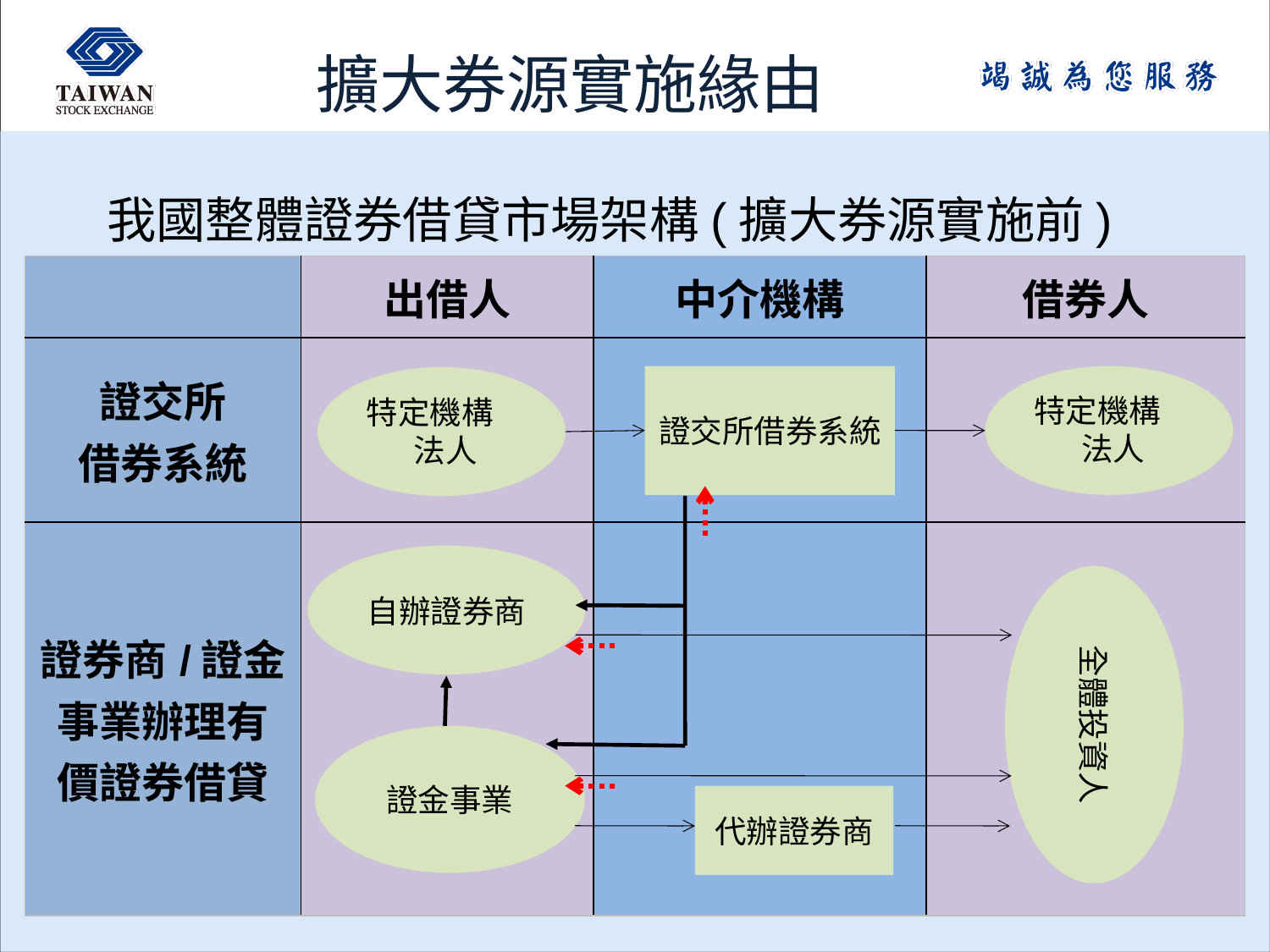

# 擴大券源實施緣由
我國整體證券借貸市場架構(擴大券源實施前)
投資人參與借券市場之管道
本公司借券系統
證券商及證金辦理有價證券借貸
投資人參與借券市場之限制
借券系統僅限特定機構法人參與
證券商自辦部分僅得單向出借給客戶
|  | 出借人 | 中介機構 | 借券人 |
| --- | --- | --- | --- |
| 證交所 借券系統 |  |  |  |
| 證券商/證金事業辦理有價證券借貸 |  |  |  |

證交所借券系統
特定機構法人
特定機構法人

自辦證券商
全體投資人

證金事業

代辦證券商
3